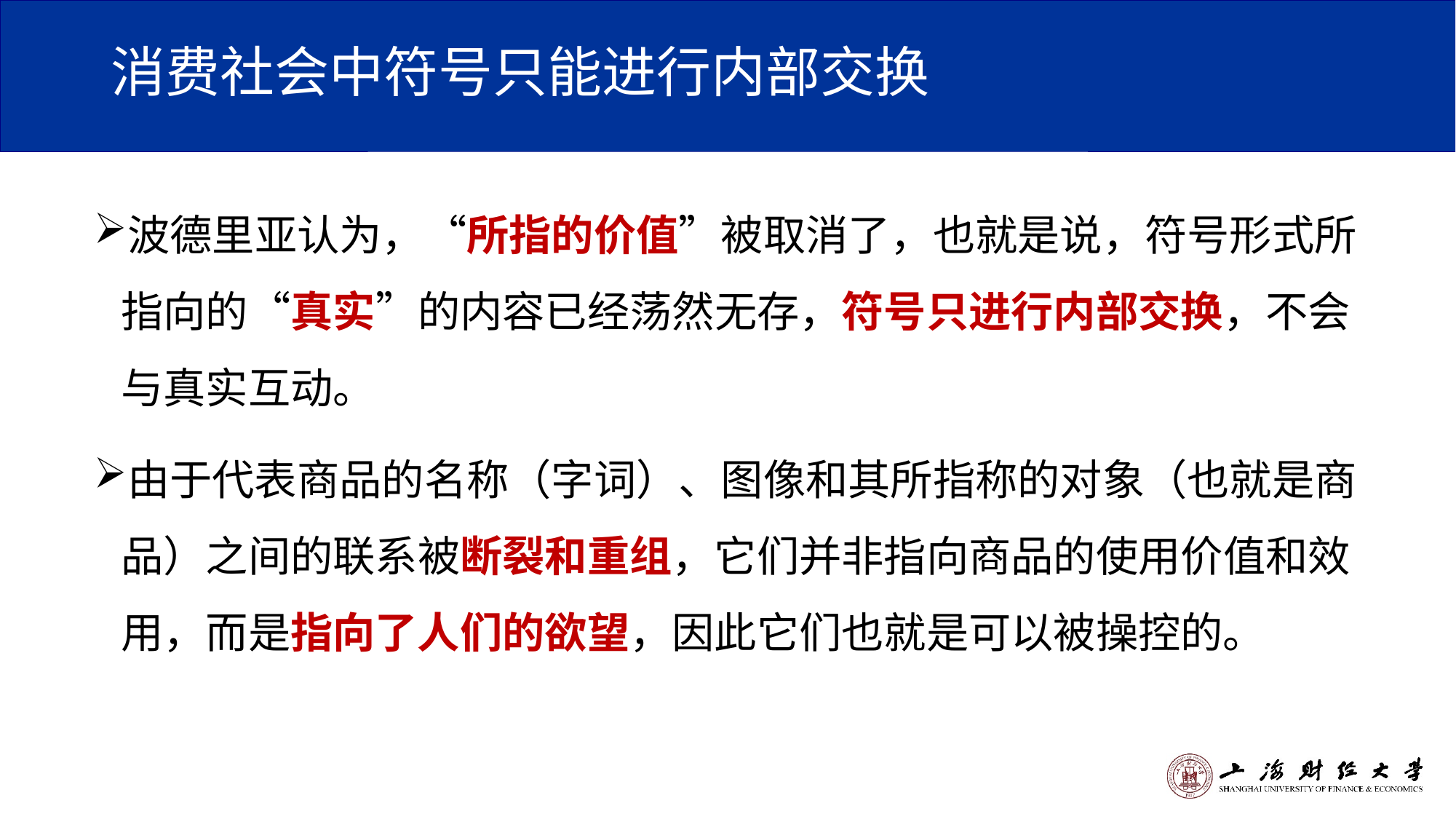

# 消费社会中符号只能进行内部交换
波德里亚认为，“所指的价值”被取消了，也就是说，符号形式所指向的“真实”的内容已经荡然无存，符号只进行内部交换，不会与真实互动。
由于代表商品的名称（字词）、图像和其所指称的对象（也就是商品）之间的联系被断裂和重组，它们并非指向商品的使用价值和效用，而是指向了人们的欲望，因此它们也就是可以被操控的。